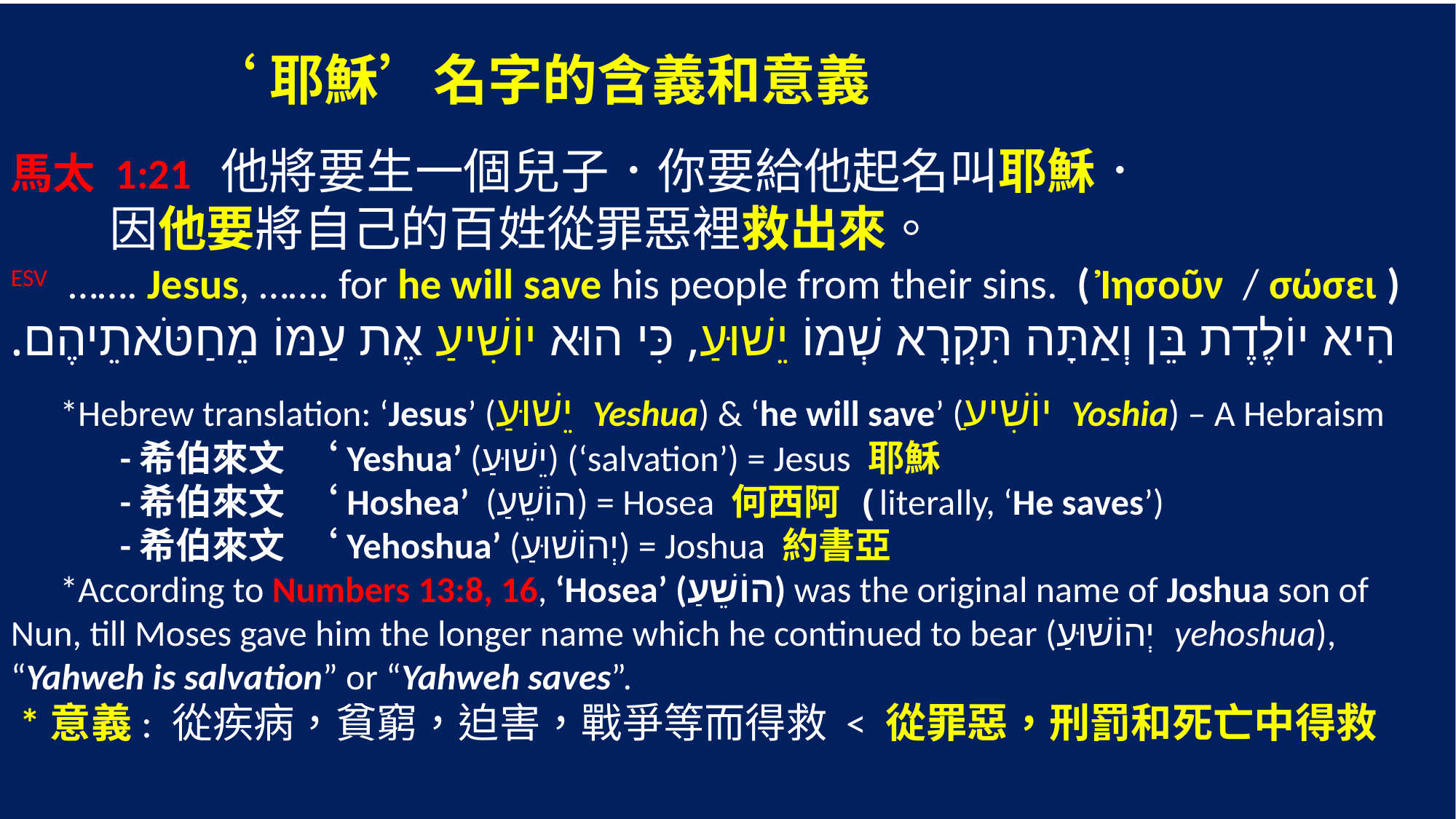

‘耶穌’名字的含義和意義

馬太 1:21  他將要生一個兒子．你要給他起名叫耶穌．
        因他要將自己的百姓從罪惡裡救出來。
ESV   ……. Jesus, ……. for he will save his people from their sins.  ( Ἰησοῦν  / σώσει )
‎ הִיא יוֹלֶדֶת בֵּן וְאַתָּה תִּקְרָא שְׁמוֹ יֵשׁוּעַ, כִּי הוּא יוֹשִׁיעַ אֶת עַמּוֹ מֵחַטֹּאתֵיהֶם.

      *Hebrew translation: ‘Jesus’ (יֵשׁוּעַ  Yeshua) & ‘he will save’ (יוֹשִׁיעַ  Yoshia) – A Hebraism
	-希伯來文  ‘Yeshua’ (יֵשׁוּעַ) (‘salvation’) = Jesus 耶穌
	-希伯來文  ‘Hoshea’  (הוֹשֵׁעַ) = Hosea 何西阿 (literally, ‘He saves’)
	-希伯來文  ‘Yehoshua’ (יְהוֹשׁוּעַ) = Joshua 約書亞
      *According to Numbers 13:8, 16, ‘Hosea’ (הוֹשֵׁעַ) was the original name of Joshua son of Nun, till Moses gave him the longer name which he continued to bear (יְהוֹשׁוּעַ  yehoshua), “Yahweh is salvation” or “Yahweh saves”.
 *意義: 從疾病，貧窮，迫害，戰爭等而得救 < 從罪惡，刑罰和死亡中得救